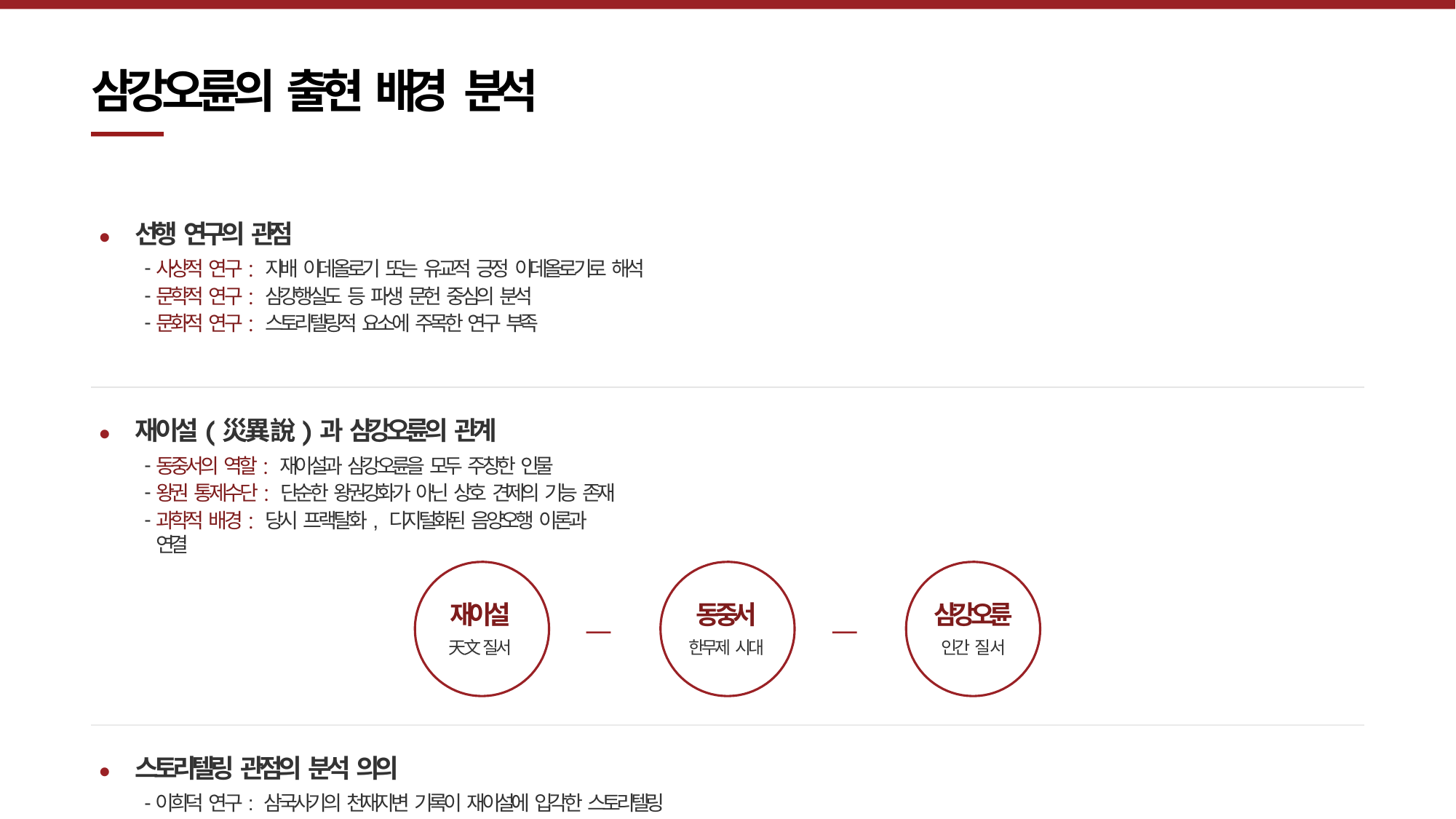

# 삼강오륜의 출현 배경 분석
선행 연구의 관점
사상적 연구: 지배 이데올로기 또는 유교적 긍정 이데올로기로 해석
문학적 연구: 삼강행실도 등 파생 문헌 중심의 분석
문화적 연구: 스토리텔링적 요소에 주목한 연구 부족
•

재이설(災異說)과 삼강오륜의 관계
동중서의 역할: 재이설과 삼강오륜을 모두 주창한 인물
왕권 통제수단: 단순한 왕권강화가 아닌 상호 견제의 기능 존재
과학적 배경: 당시 프랙탈화, 디지털화된 음양오행 이론과 연결
•

재이설
天文 질서
동중서
한무제 시대
삼강오륜
인간 질서
—
—

스토리텔링 관점의 분석 의의
이희덕 연구: 삼국사기의 천재지변 기록이 재이설에 입각한 스토리텔링
상수학(象數學): 우주 질서를 수리화한 당시 과학체계가 삼강오륜의 배경
포스트모더니즘 관점: 이데올로기를 가면 쓴 스토리텔링으로 해석 가능
•
삼강오륜 출현의 스토리텔링적 배경
4